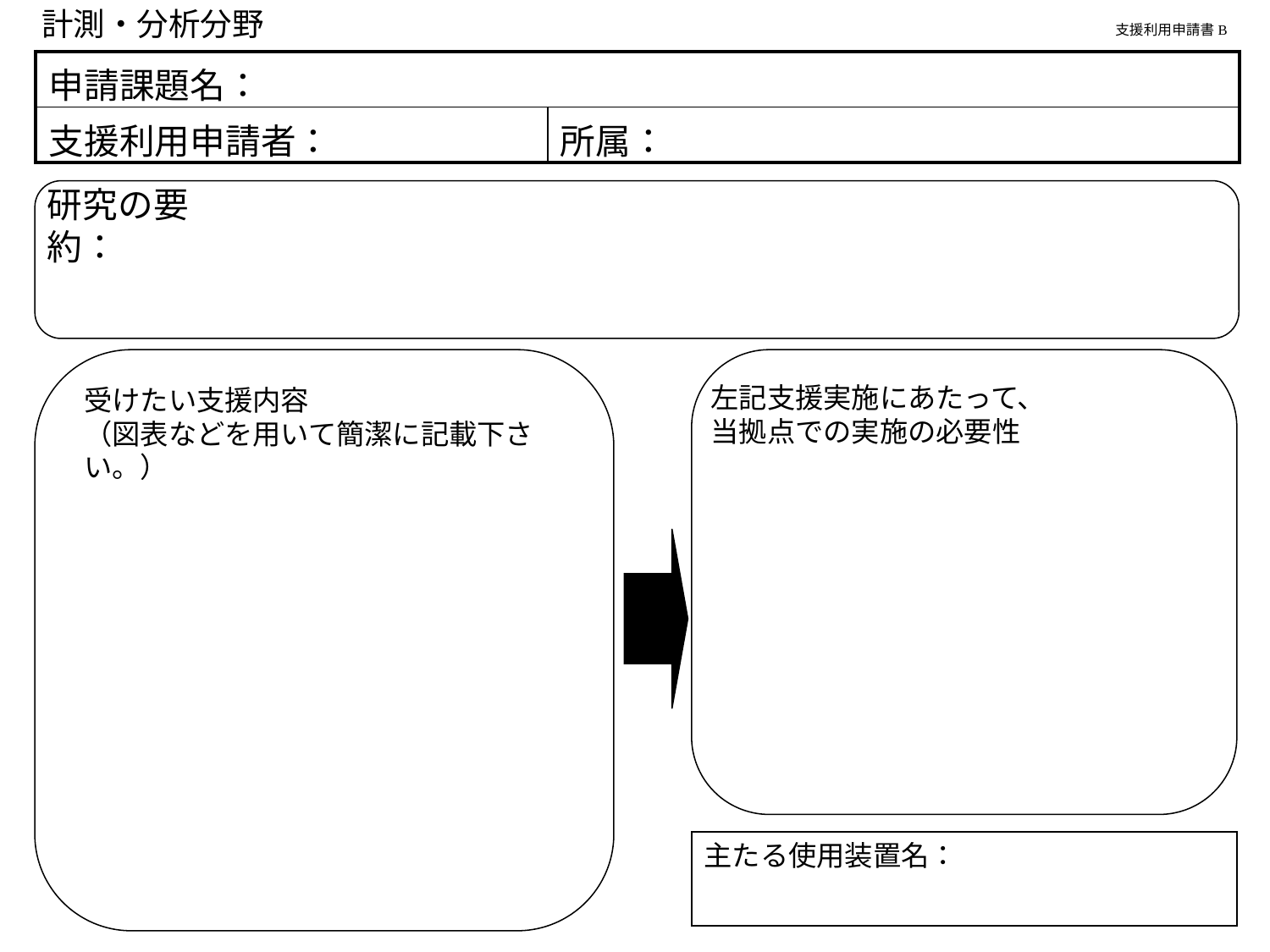

計測・分析分野
支援利用申請書B
| 申請課題名： |  |
| --- | --- |
| 支援利用申請者： | 所属： |
研究の要約：

左記支援実施にあたって、当拠点での実施の必要性
受けたい支援内容
（図表などを用いて簡潔に記載下さい。）

主たる使用装置名：